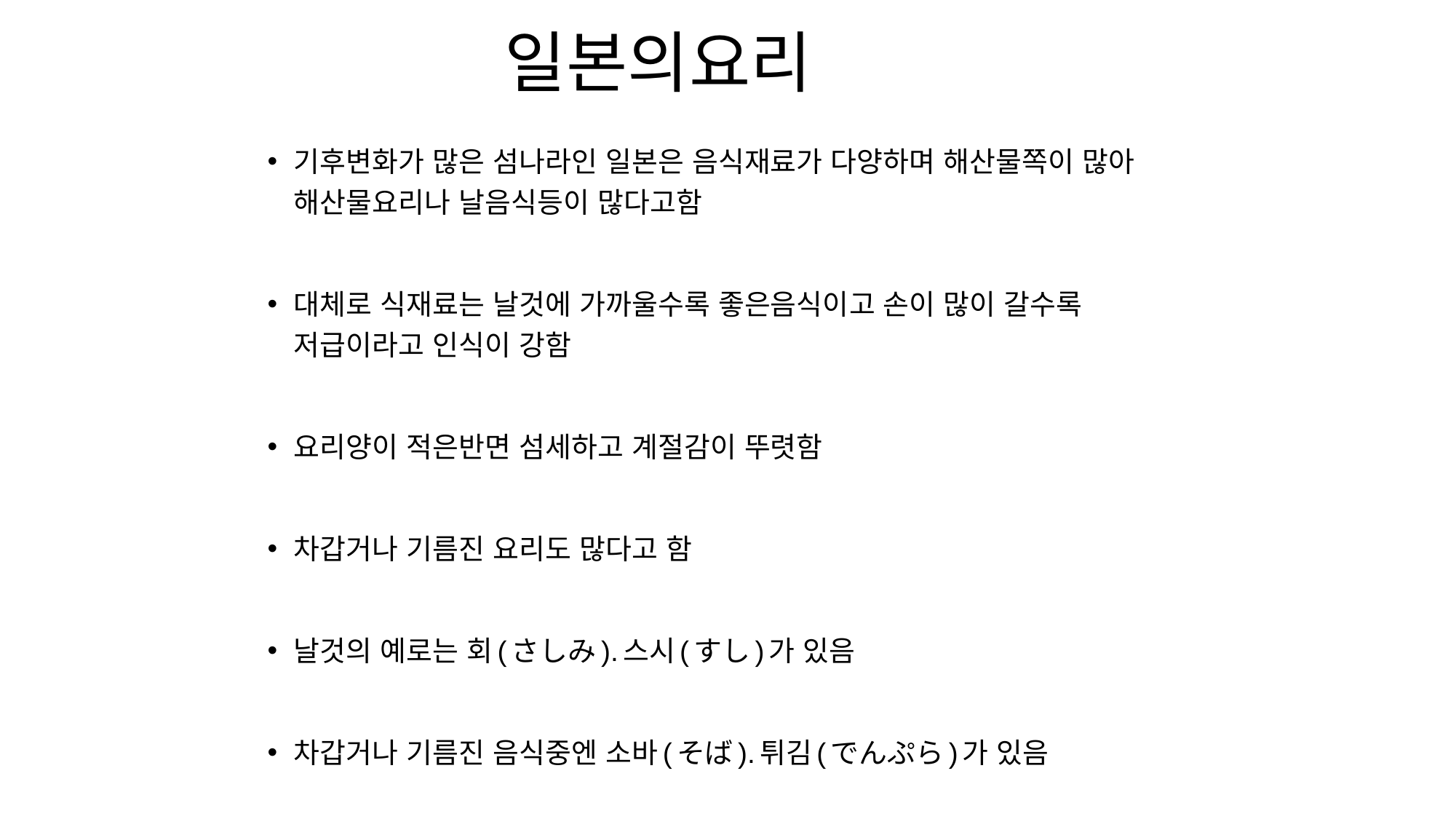

# 일본의요리
기후변화가 많은 섬나라인 일본은 음식재료가 다양하며 해산물쪽이 많아 해산물요리나 날음식등이 많다고함

대체로 식재료는 날것에 가까울수록 좋은음식이고 손이 많이 갈수록 저급이라고 인식이 강함

요리양이 적은반면 섬세하고 계절감이 뚜렷함

차갑거나 기름진 요리도 많다고 함

날것의 예로는 회(さしみ).스시(すし)가 있음

차갑거나 기름진 음식중엔 소바(そば).튀김(でんぷら)가 있음